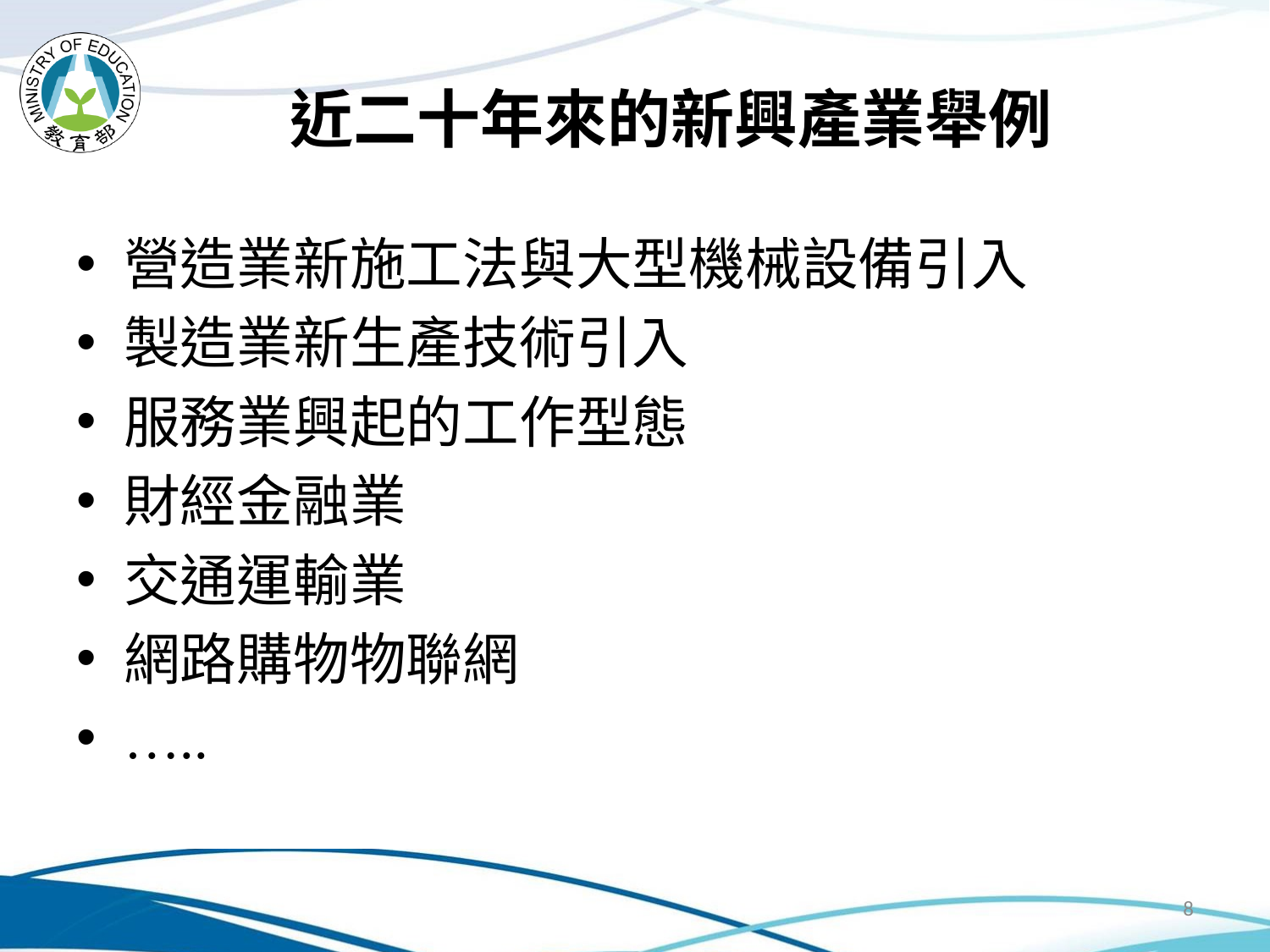

# 近二十年來的新興產業舉例
營造業新施工法與大型機械設備引入
製造業新生產技術引入
服務業興起的工作型態
財經金融業
交通運輸業
網路購物物聯網
…..
8